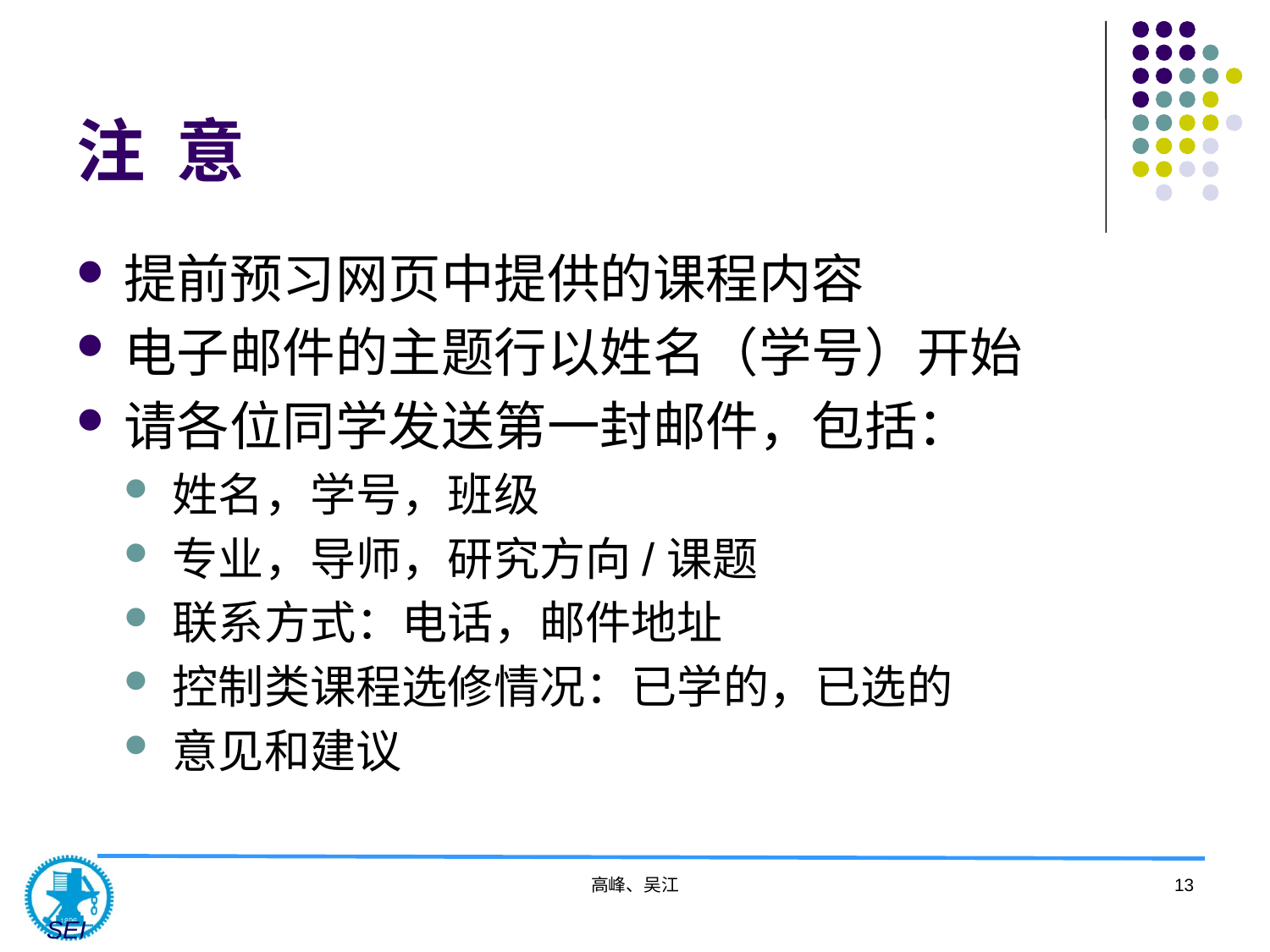

# 注  意
提前预习网页中提供的课程内容
电子邮件的主题行以姓名（学号）开始
请各位同学发送第一封邮件，包括：
姓名，学号，班级
专业，导师，研究方向/课题
联系方式：电话，邮件地址
控制类课程选修情况：已学的，已选的
意见和建议
高峰、吴江
13